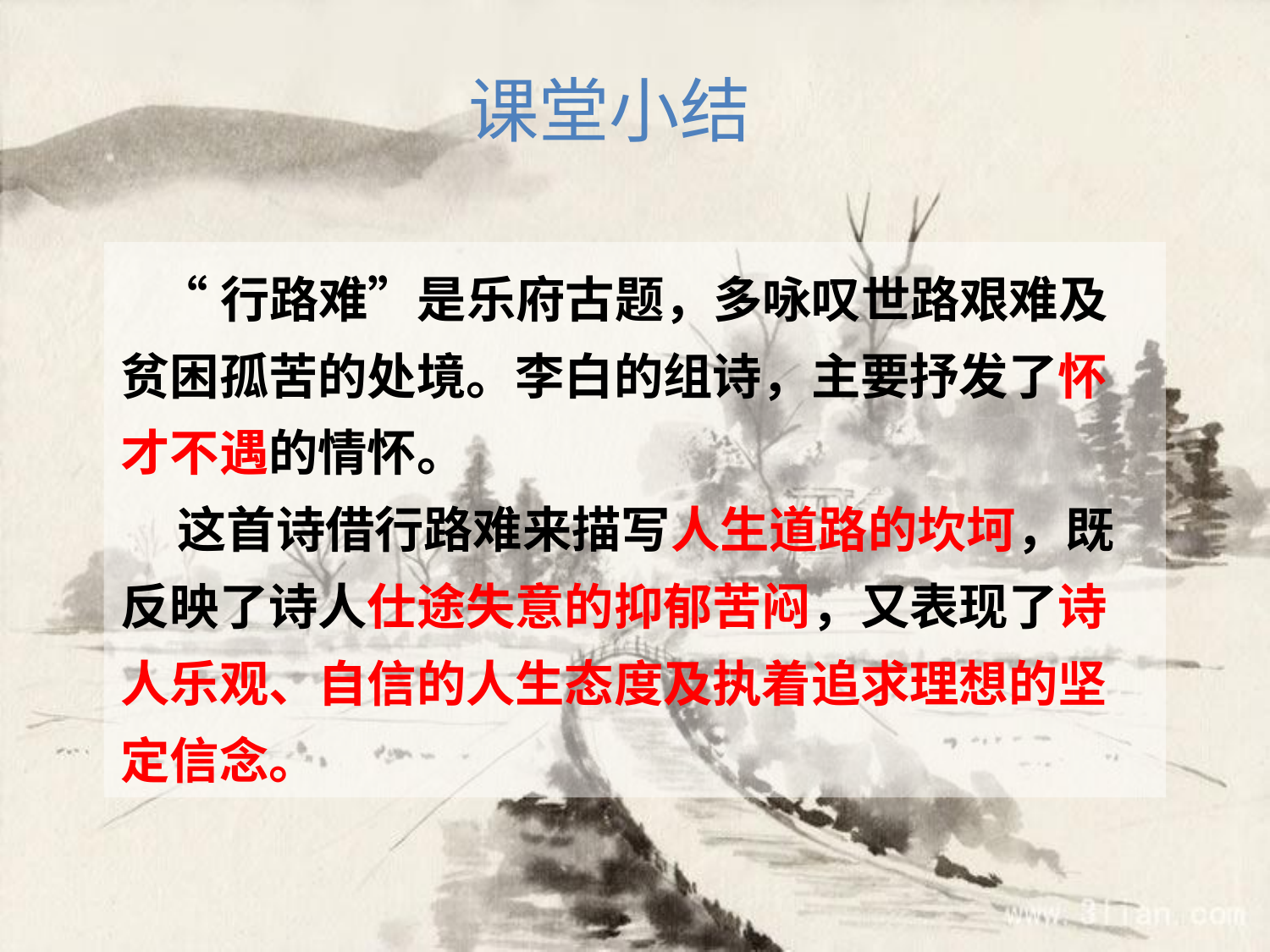

课堂小结
    “行路难”是乐府古题，多咏叹世路艰难及贫困孤苦的处境。李白的组诗，主要抒发了怀才不遇的情怀。
    这首诗借行路难来描写人生道路的坎坷，既反映了诗人仕途失意的抑郁苦闷，又表现了诗人乐观、自信的人生态度及执着追求理想的坚定信念。